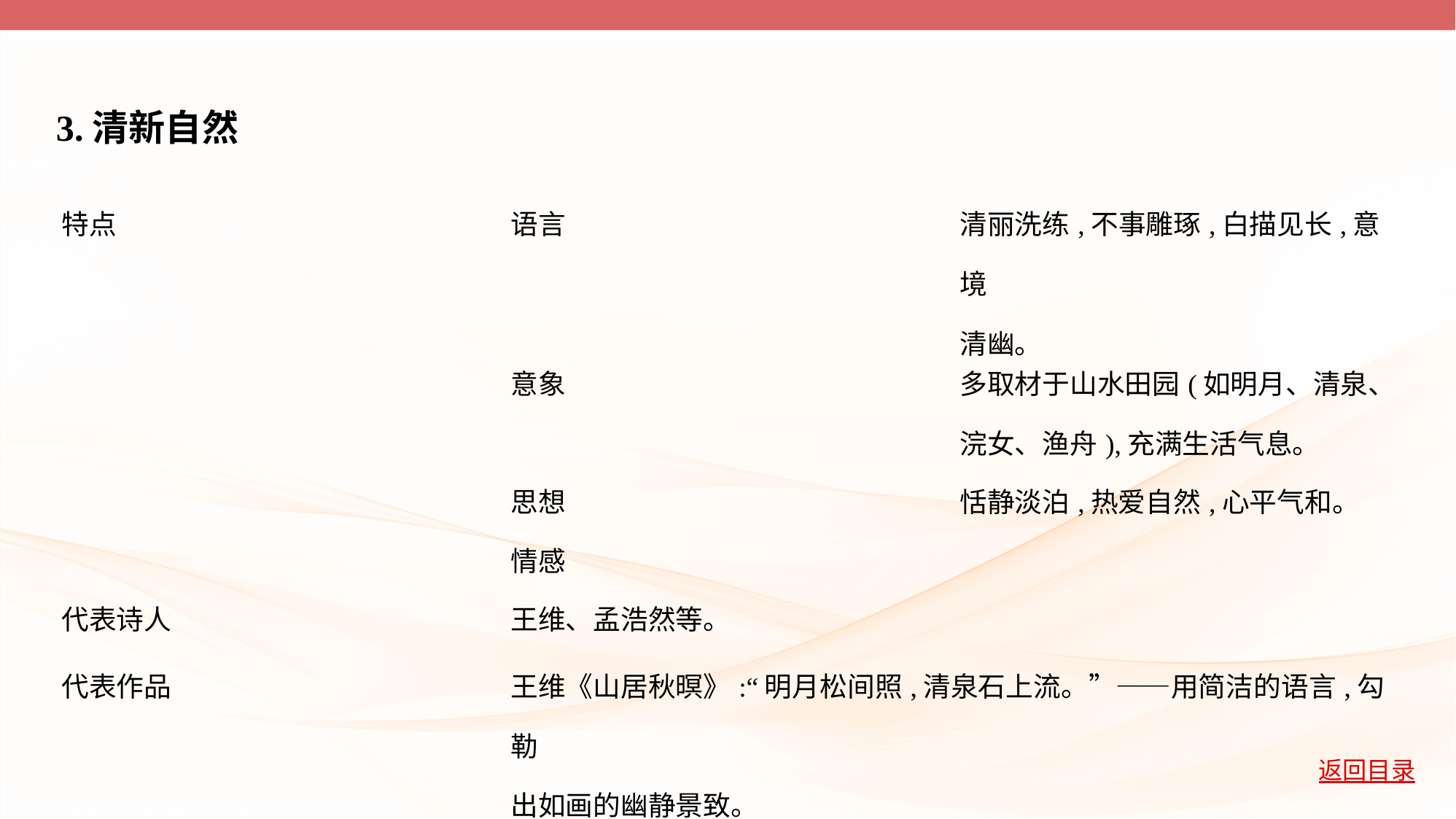

3.清新自然
| 特点 | 语言 | 清丽洗练,不事雕琢,白描见长,意境 清幽。 |
| --- | --- | --- |
|  | 意象 | 多取材于山水田园(如明月、清泉、 浣女、渔舟),充满生活气息。 |
|  | 思想 情感 | 恬静淡泊,热爱自然,心平气和。 |
| 代表诗人 | 王维、孟浩然等。 |  |
| 代表作品 | 王维《山居秋暝》:“明月松间照,清泉石上流。”——用简洁的语言,勾勒 出如画的幽静景致。 |  |